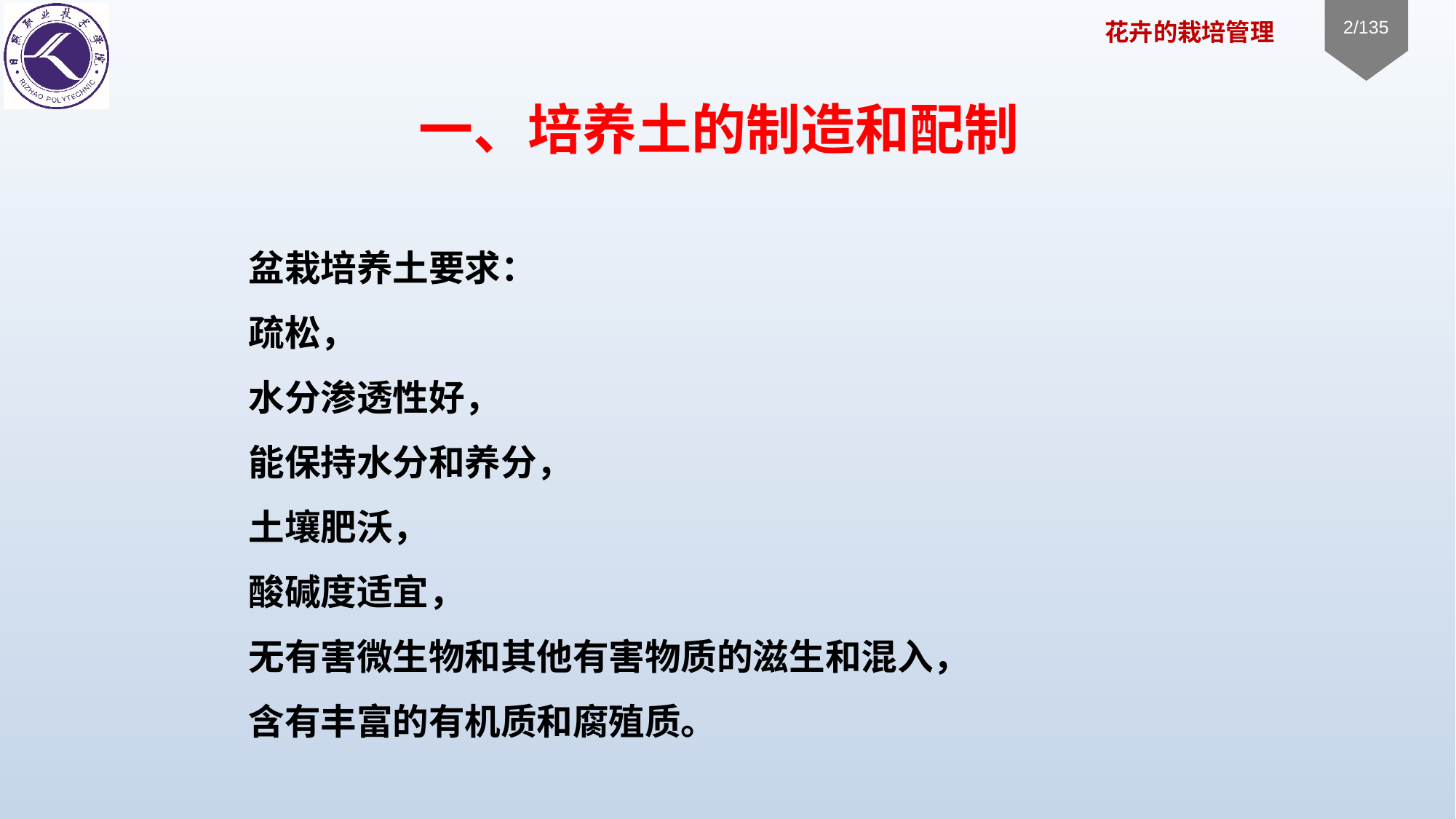

# 一、培养土的制造和配制
盆栽培养土要求：
疏松，
水分渗透性好，
能保持水分和养分，
土壤肥沃，
酸碱度适宜，
无有害微生物和其他有害物质的滋生和混入，
含有丰富的有机质和腐殖质。